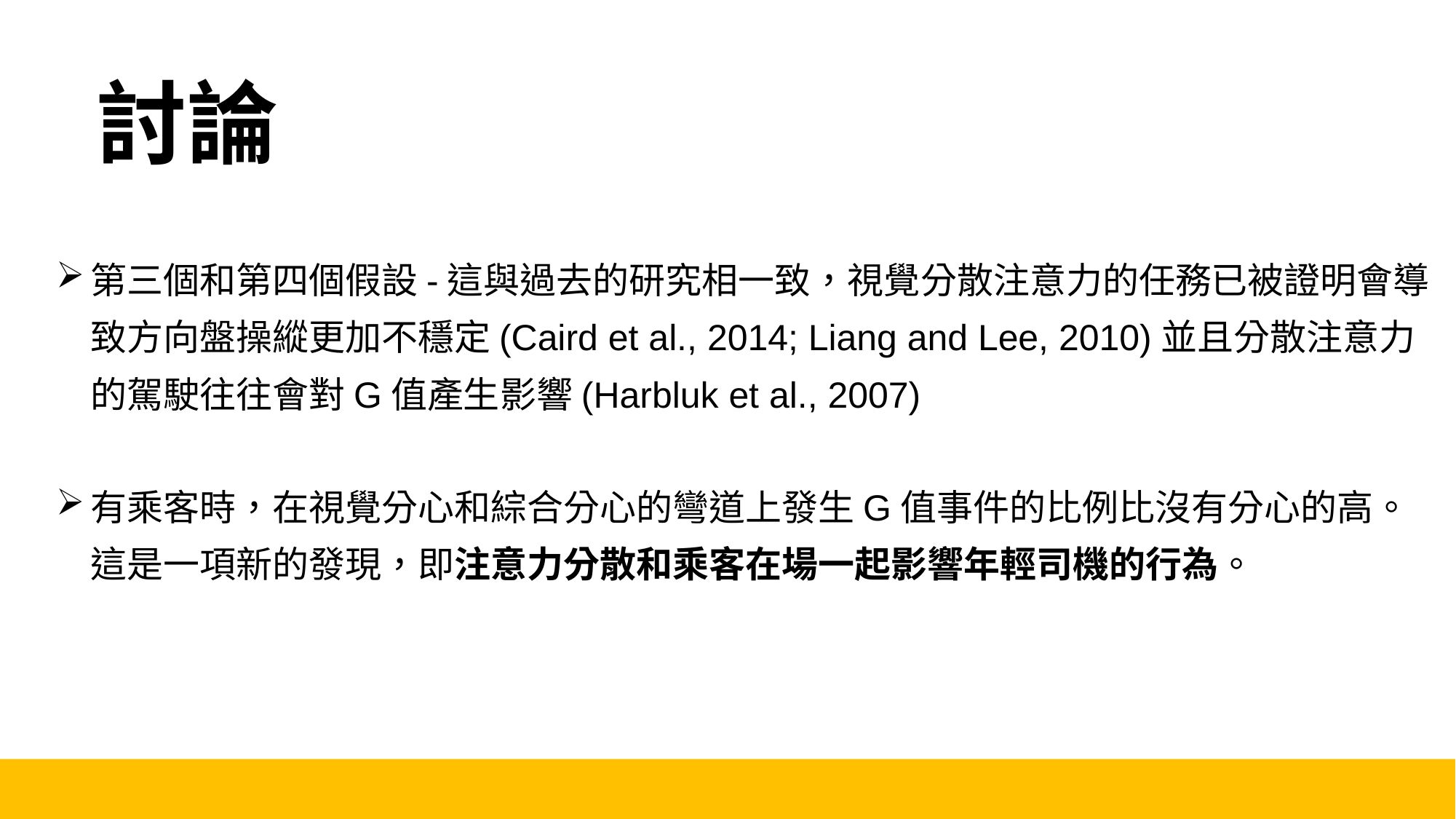

討論
第三個和第四個假設-這與過去的研究相一致，視覺分散注意力的任務已被證明會導致方向盤操縱更加不穩定(Caird et al., 2014; Liang and Lee, 2010)並且分散注意力的駕駛往往會對G值產生影響(Harbluk et al., 2007)

有乘客時，在視覺分心和綜合分心的彎道上發生G值事件的比例比沒有分心的高。這是一項新的發現，即注意力分散和乘客在場一起影響年輕司機的行為。

23